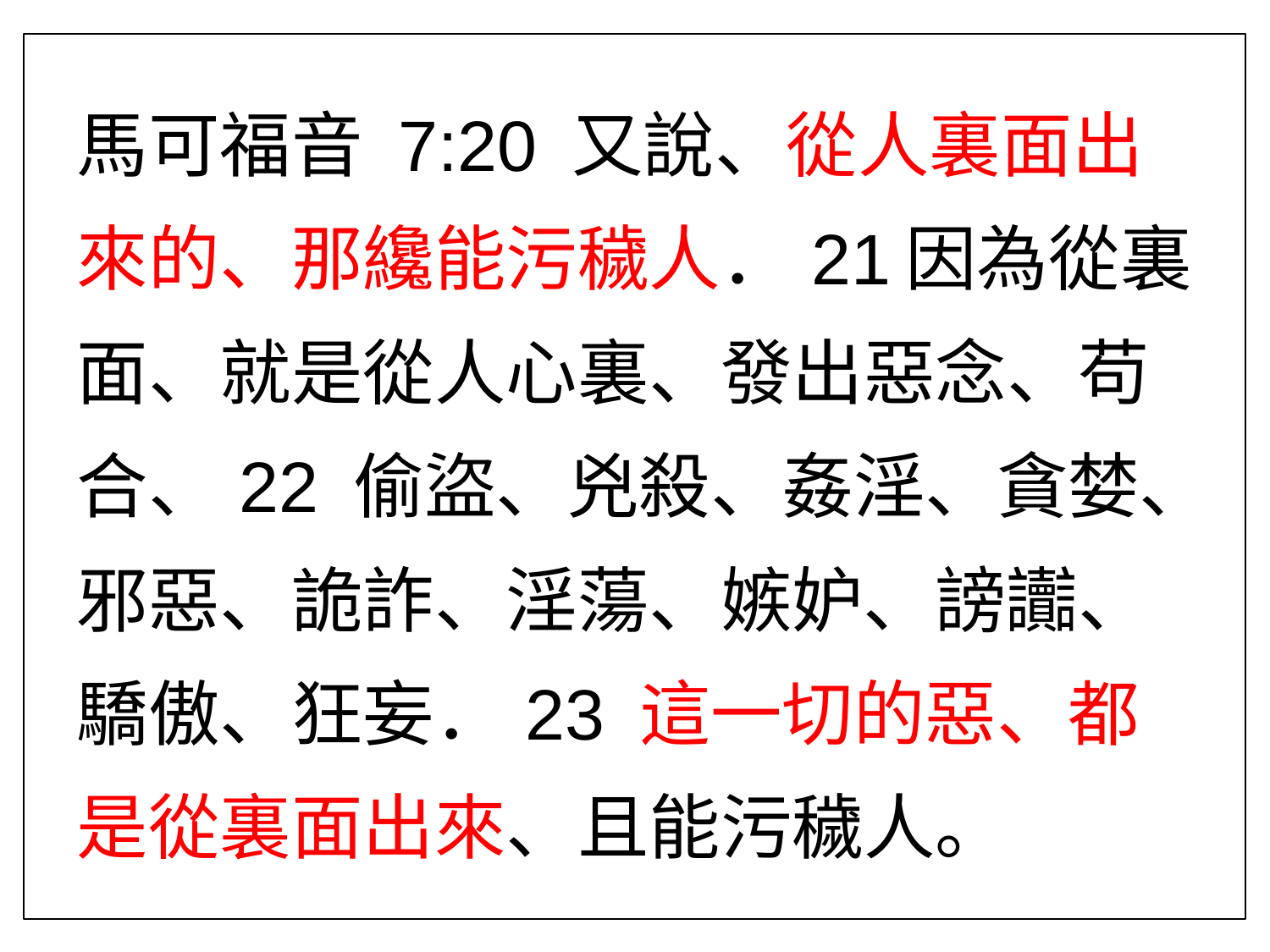

馬可福音 7:20 又說、從人裏面出來的、那纔能污穢人．21因為從裏面、就是從人心裏、發出惡念、苟合、22 偷盜、兇殺、姦淫、貪婪、邪惡、詭詐、淫蕩、嫉妒、謗讟、驕傲、狂妄．23 這一切的惡、都是從裏面出來、且能污穢人。